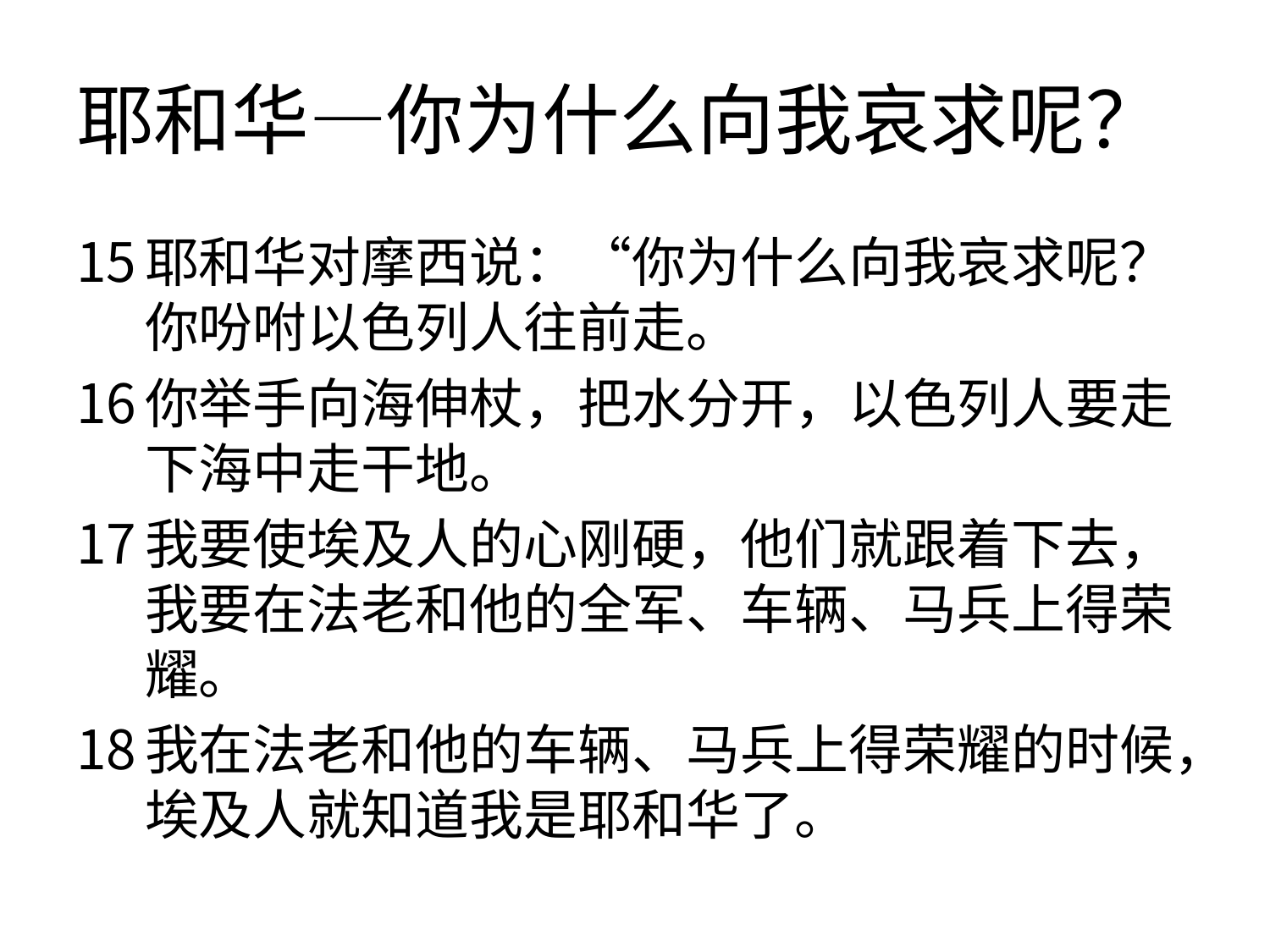

# 耶和华—你为什么向我哀求呢？
耶和华对摩西说：“你为什么向我哀求呢？你吩咐以色列人往前走。
你举手向海伸杖，把水分开，以色列人要走下海中走干地。
我要使埃及人的心刚硬，他们就跟着下去，我要在法老和他的全军、车辆、马兵上得荣耀。
我在法老和他的车辆、马兵上得荣耀的时候，埃及人就知道我是耶和华了。